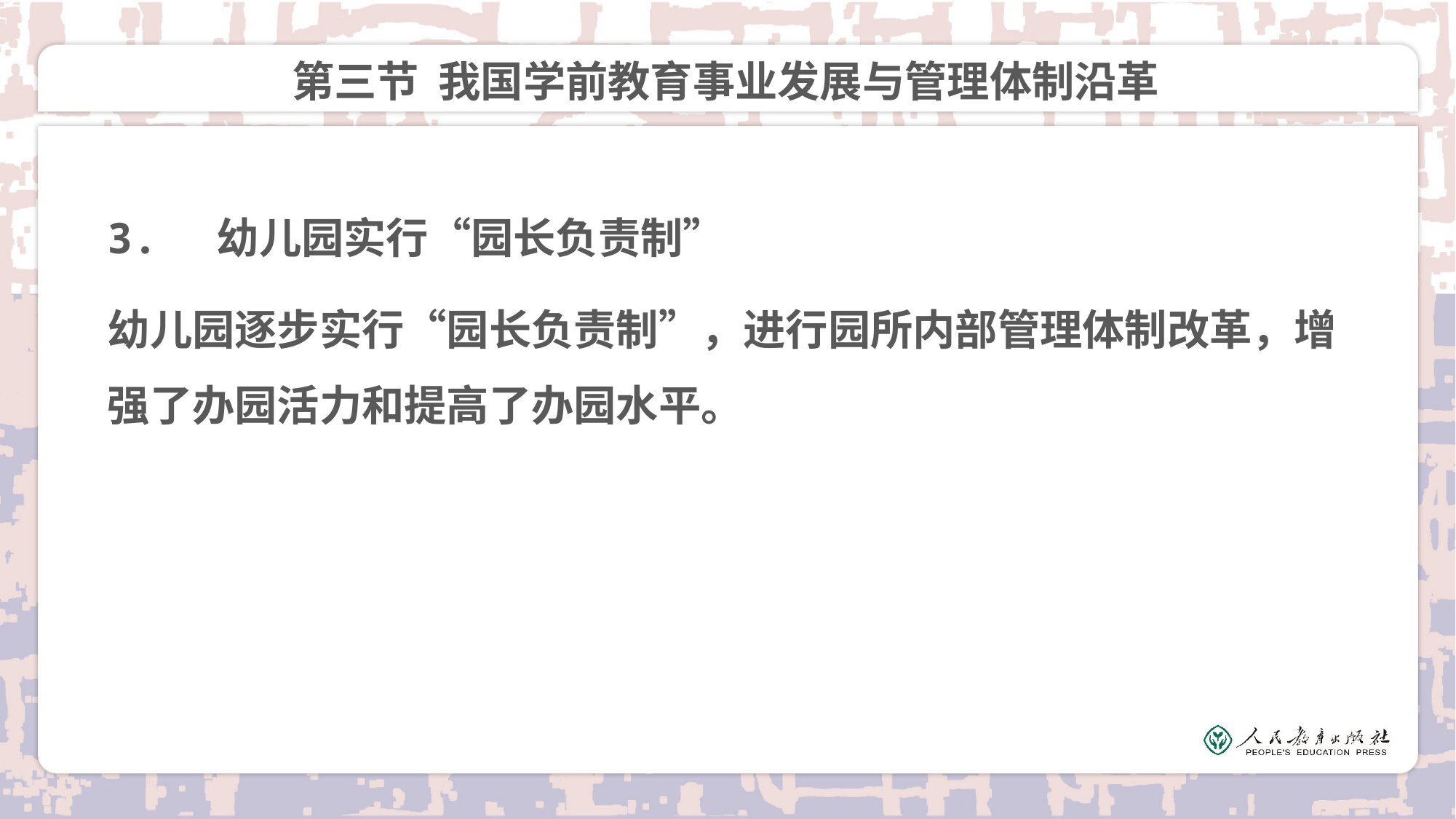

# 第三节  我国学前教育事业发展与管理体制沿革
3.	幼儿园实行“园长负责制”
幼儿园逐步实行“园长负责制”，进行园所内部管理体制改革，增强了办园活力和提高了办园水平。